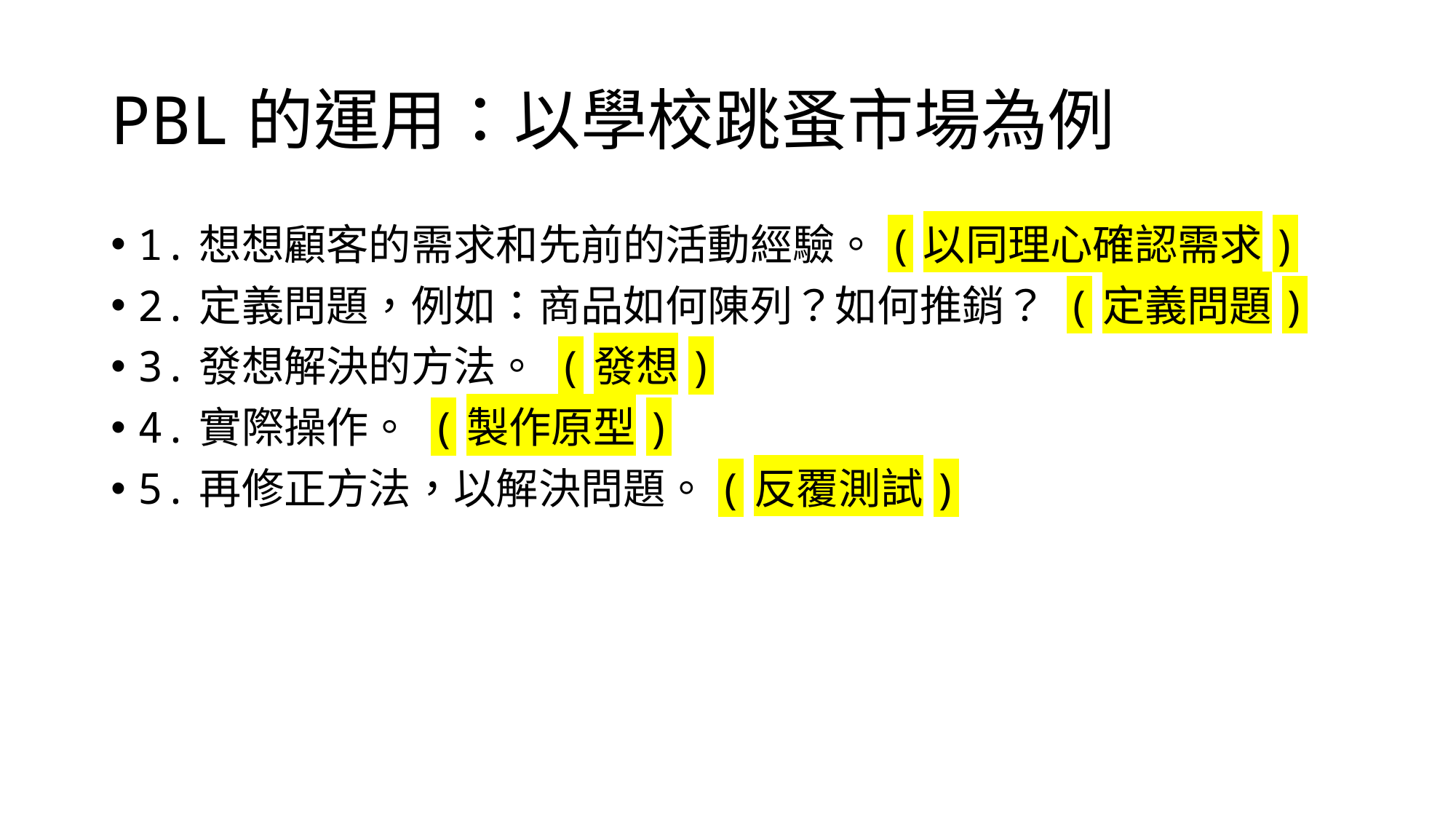

# PBL的運用：以學校跳蚤市場為例
1.想想顧客的需求和先前的活動經驗。(以同理心確認需求)
2.定義問題，例如：商品如何陳列？如何推銷？ (定義問題)
3.發想解決的方法。 (發想)
4.實際操作。 (製作原型)
5.再修正方法，以解決問題。(反覆測試)